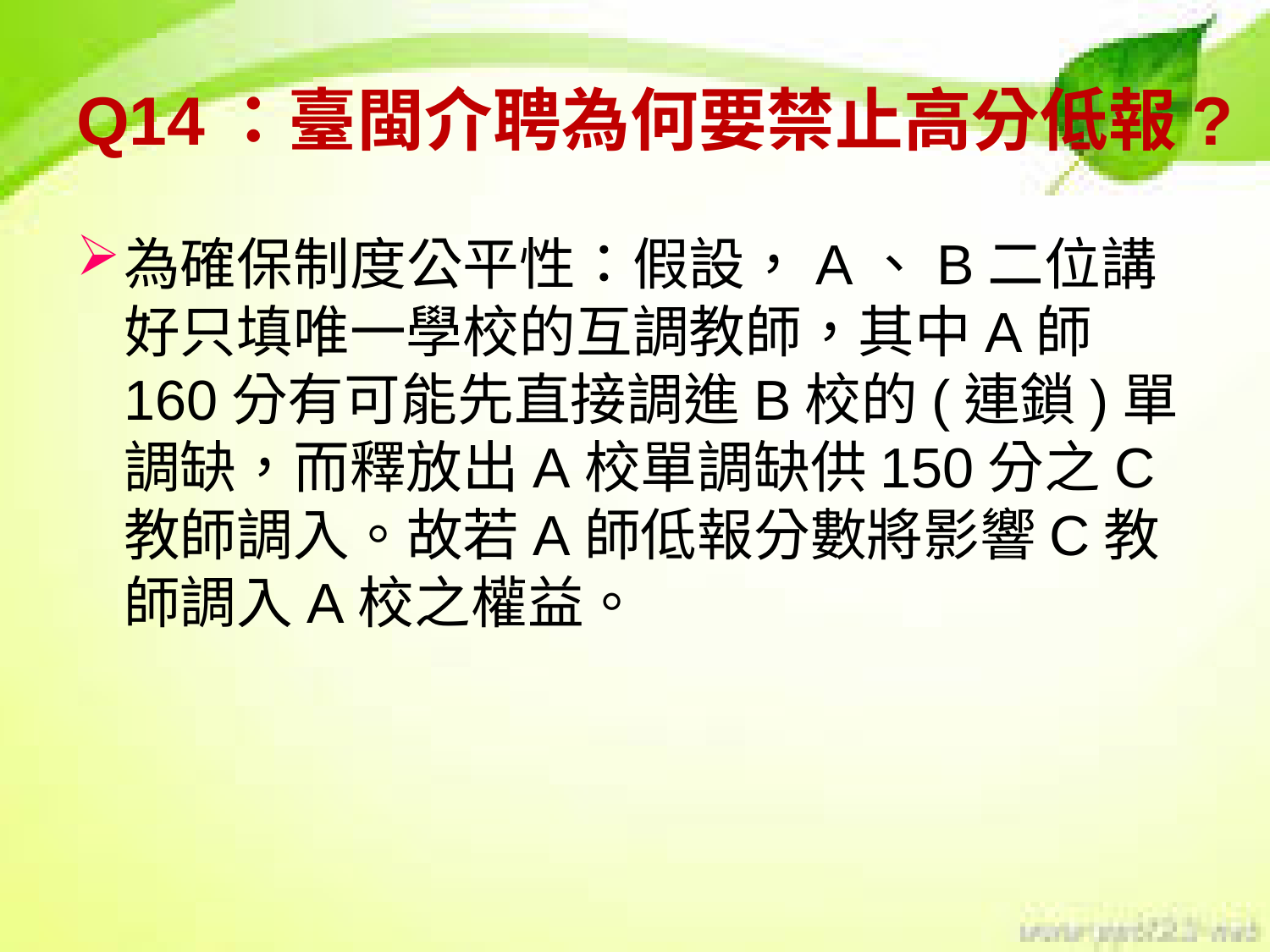

# Q14：臺閩介聘為何要禁止高分低報?
為確保制度公平性：假設，A、B二位講好只填唯一學校的互調教師，其中A師160分有可能先直接調進B校的(連鎖)單調缺，而釋放出A校單調缺供150分之C教師調入。故若A師低報分數將影響C教師調入A校之權益。